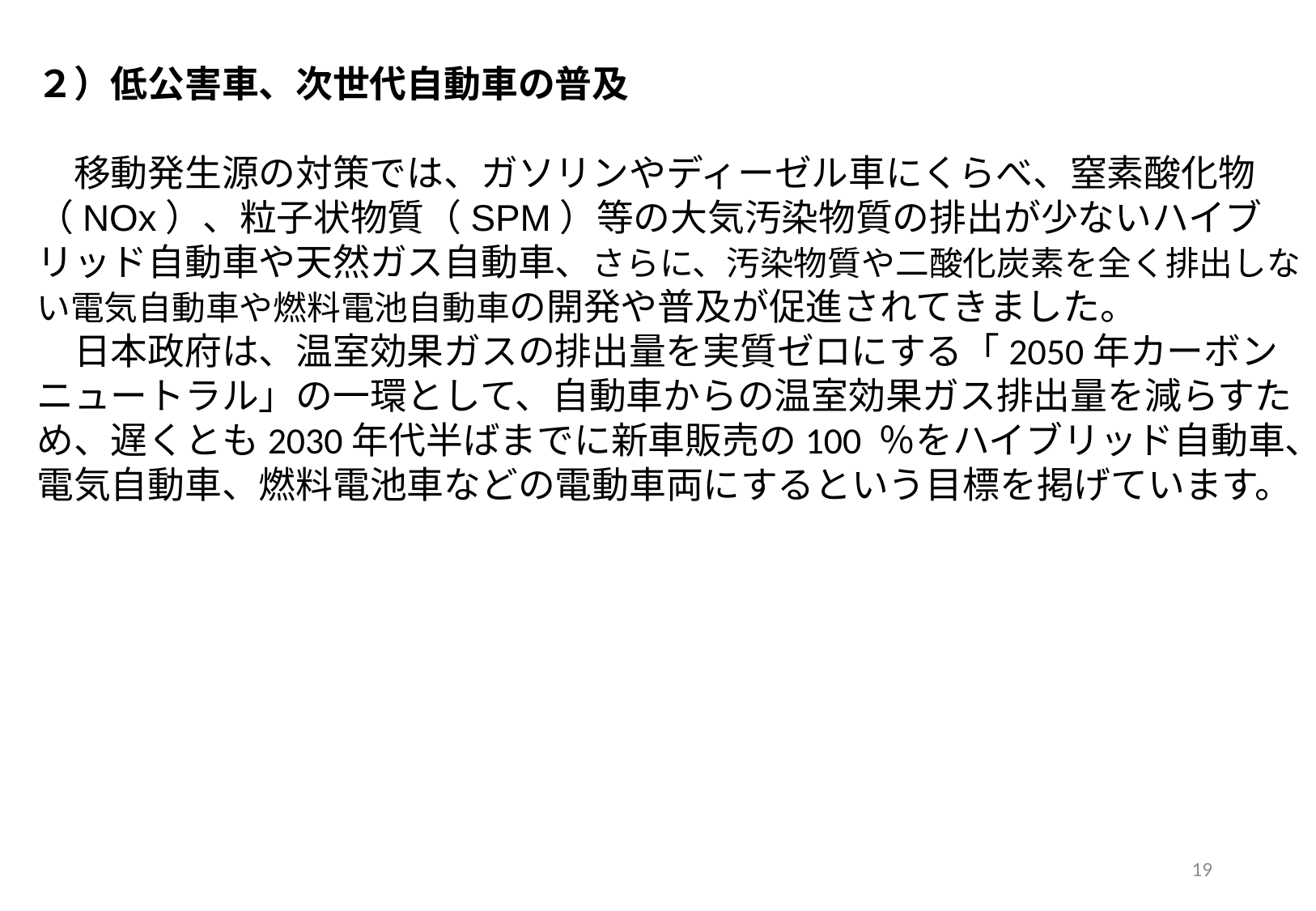

２）低公害車、次世代自動車の普及

　移動発生源の対策では、ガソリンやディーゼル車にくらべ、窒素酸化物（NOx）、粒子状物質（SPM）等の大気汚染物質の排出が少ないハイブリッド自動車や天然ガス自動車、さらに、汚染物質や二酸化炭素を全く排出しない電気自動車や燃料電池自動車の開発や普及が促進されてきました。
　日本政府は、温室効果ガスの排出量を実質ゼロにする「2050年カーボンニュートラル」の一環として、自動車からの温室効果ガス排出量を減らすため、遅くとも2030年代半ばまでに新車販売の100 ％をハイブリッド自動車、電気自動車、燃料電池車などの電動車両にするという目標を掲げています。

19